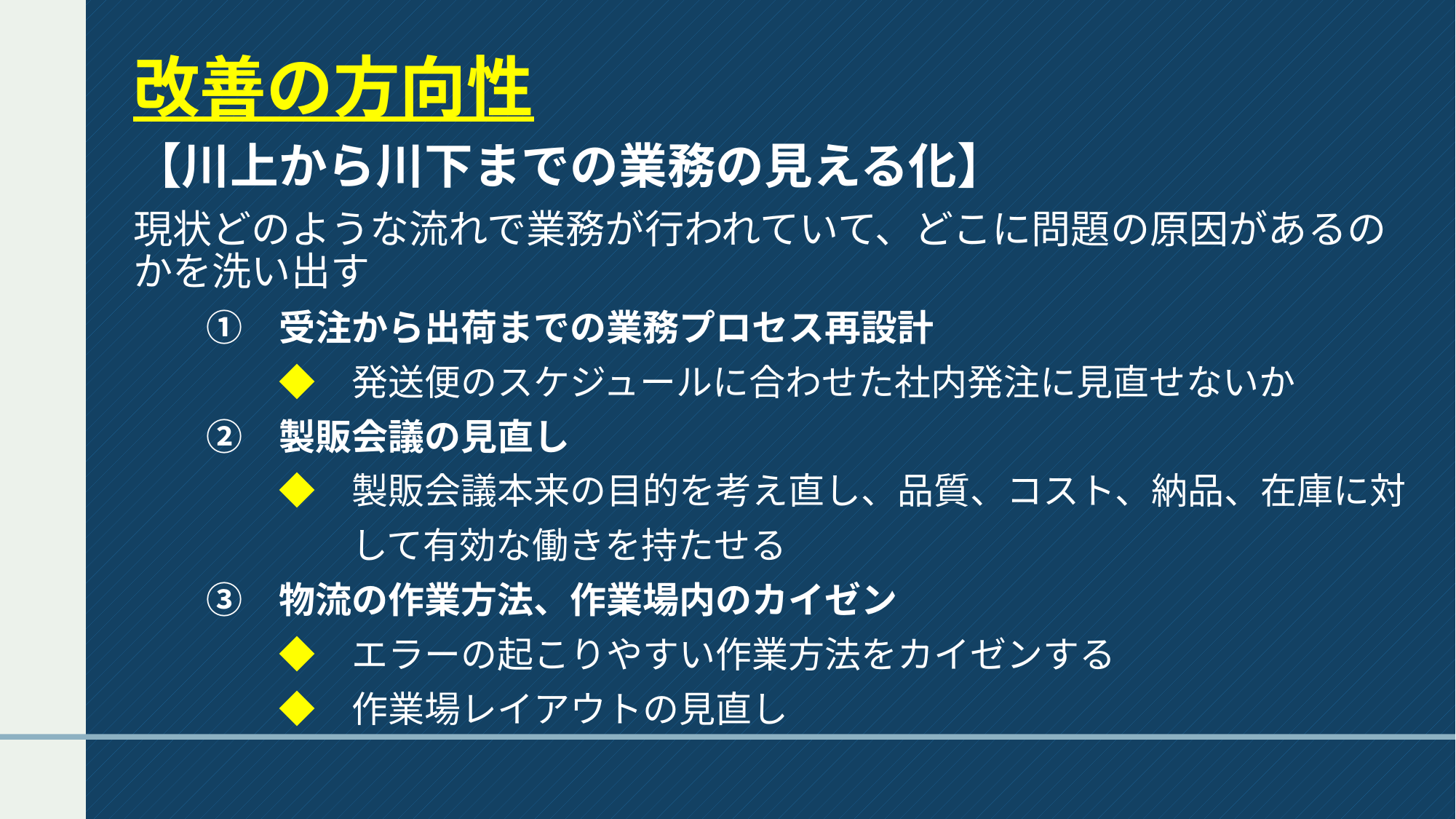

# 改善の方向性
【川上から川下までの業務の見える化】
現状どのような流れで業務が行われていて、どこに問題の原因があるのかを洗い出す
　　①　受注から出荷までの業務プロセス再設計
　　　　◆　発送便のスケジュールに合わせた社内発注に見直せないか
　　➁　製販会議の見直し
　　　　◆　製販会議本来の目的を考え直し、品質、コスト、納品、在庫に対
　　　　　　して有効な働きを持たせる
　　③　物流の作業方法、作業場内のカイゼン
　　　　◆　エラーの起こりやすい作業方法をカイゼンする
　　　　◆　作業場レイアウトの見直し